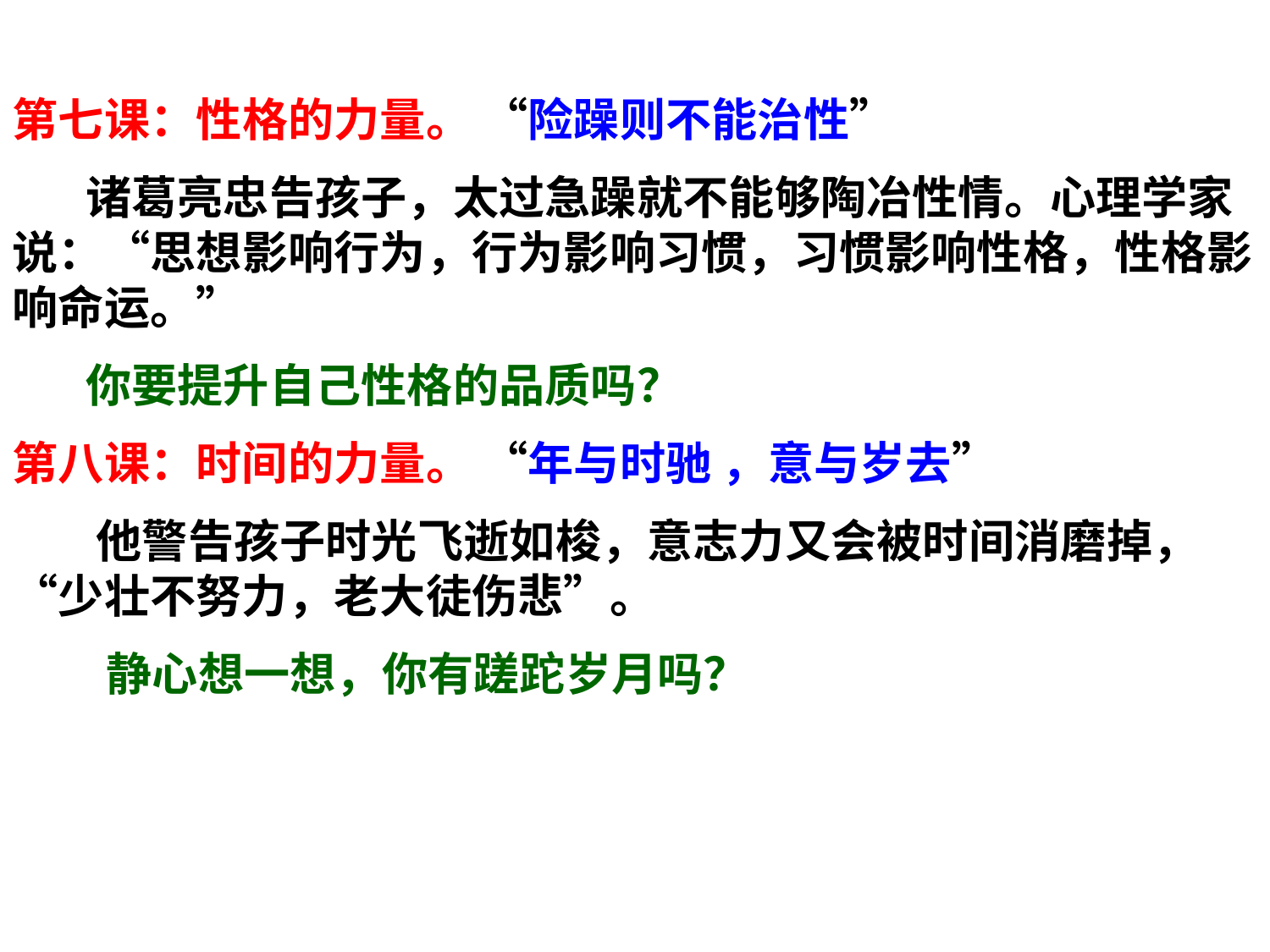

第七课：性格的力量。 “险躁则不能治性”
      诸葛亮忠告孩子，太过急躁就不能够陶冶性情。心理学家说：“思想影响行为，行为影响习惯，习惯影响性格，性格影响命运。”
      你要提升自己性格的品质吗？
第八课：时间的力量。 “年与时驰 ，意与岁去”
       他警告孩子时光飞逝如梭，意志力又会被时间消磨掉，“少壮不努力，老大徒伤悲”。
        静心想一想，你有蹉跎岁月吗？